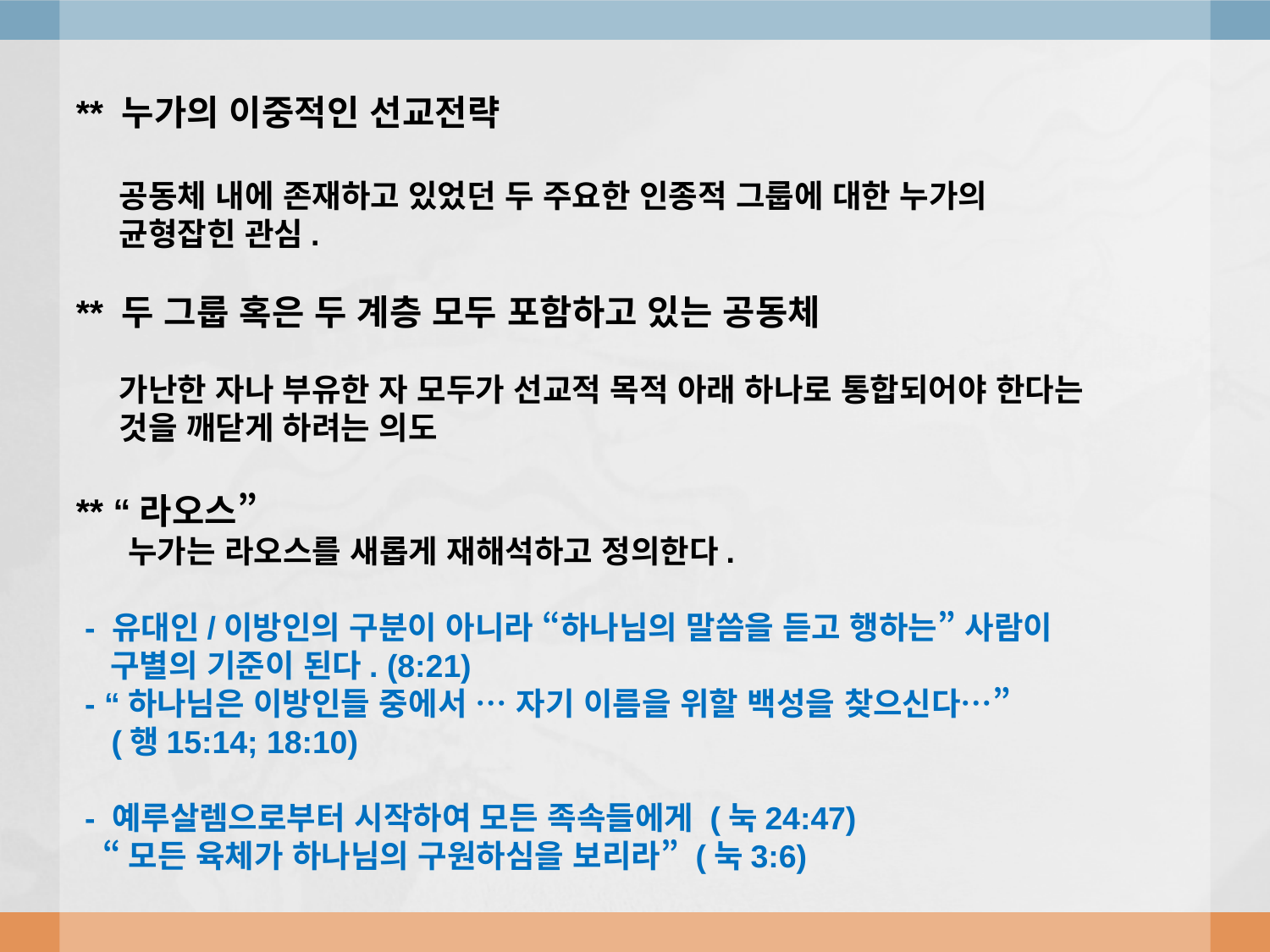

** 누가의 이중적인 선교전략

    공동체 내에 존재하고 있었던 두 주요한 인종적 그룹에 대한 누가의
    균형잡힌 관심.

** 두 그룹 혹은 두 계층 모두 포함하고 있는 공동체

    가난한 자나 부유한 자 모두가 선교적 목적 아래 하나로 통합되어야 한다는
    것을 깨닫게 하려는 의도

** “라오스”
     누가는 라오스를 새롭게 재해석하고 정의한다.

 - 유대인/이방인의 구분이 아니라 “하나님의 말씀을 듣고 행하는” 사람이
   구별의 기준이 된다. (8:21)
 - “하나님은 이방인들 중에서 … 자기 이름을 위할 백성을 찾으신다…”
    (행15:14; 18:10)

 - 예루살렘으로부터 시작하여 모든 족속들에게 (눅24:47)
   “모든 육체가 하나님의 구원하심을 보리라” (눅3:6)